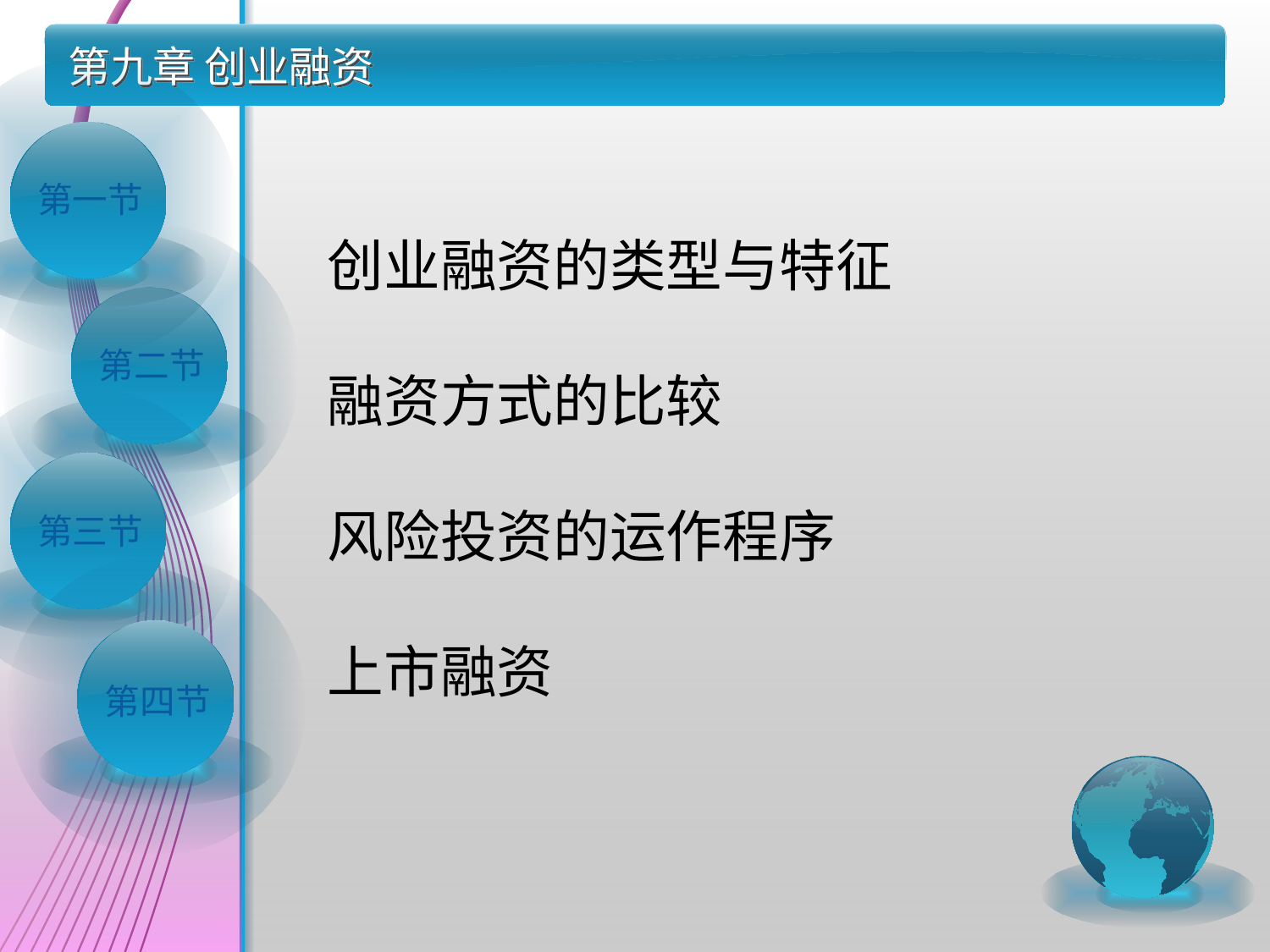

# 第九章 创业融资

创业融资的类型与特征
融资方式的比较
风险投资的运作程序
上市融资
第一节

第二节

第三节

第四节